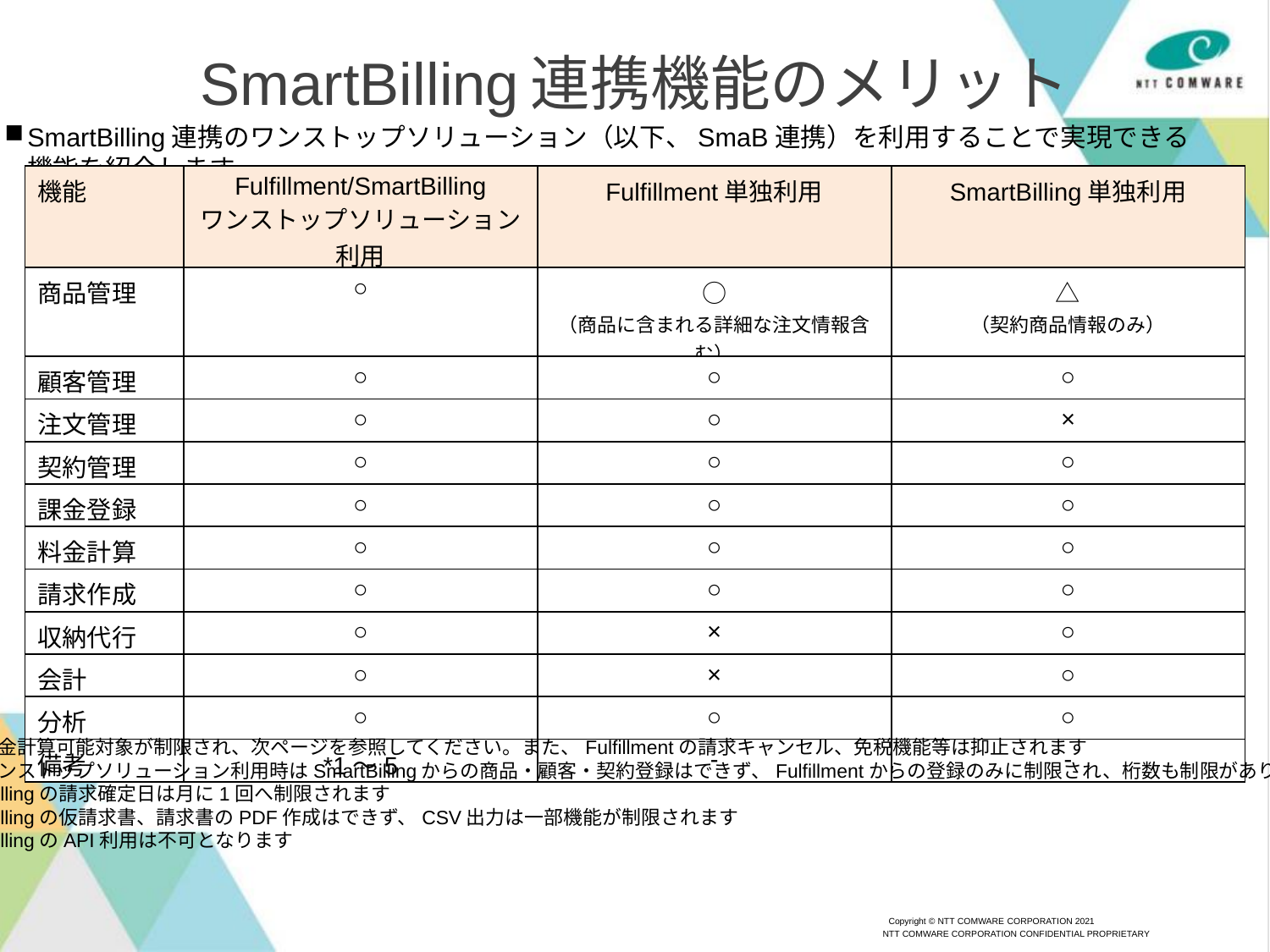

SmartBilling連携機能のメリット
SmartBilling連携のワンストップソリューション（以下、SmaB連携）を利用することで実現できる機能を紹介します
| 機能 | Fulfillment/SmartBilling ワンストップソリューション利用 | Fulfillment単独利用 | SmartBilling単独利用 |
| --- | --- | --- | --- |
| 商品管理 | ○ | ○ （商品に含まれる詳細な注文情報含む） | △ （契約商品情報のみ） |
| 顧客管理 | ○ | ○ | ○ |
| 注文管理 | ○ | ○ | × |
| 契約管理 | ○ | ○ | ○ |
| 課金登録 | ○ | ○ | ○ |
| 料金計算 | ○ | ○ | ○ |
| 請求作成 | ○ | ○ | ○ |
| 収納代行 | ○ | × | ○ |
| 会計 | ○ | × | ○ |
| 分析 | ○ | ○ | ○ |
| 備考 | \*1～5 | - | - |
*1：料金計算可能対象が制限され、次ページを参照してください。また、Fulfillmentの請求キャンセル、免税機能等は抑止されます
*2：ワンストップソリューション利用時はSmartBillingからの商品・顧客・契約登録はできず、Fulfillmentからの登録のみに制限され、桁数も制限があります
*3：Billingの請求確定日は月に1回へ制限されます
*4：Billingの仮請求書、請求書のPDF作成はできず、CSV出力は一部機能が制限されます
*5：BillingのAPI利用は不可となります